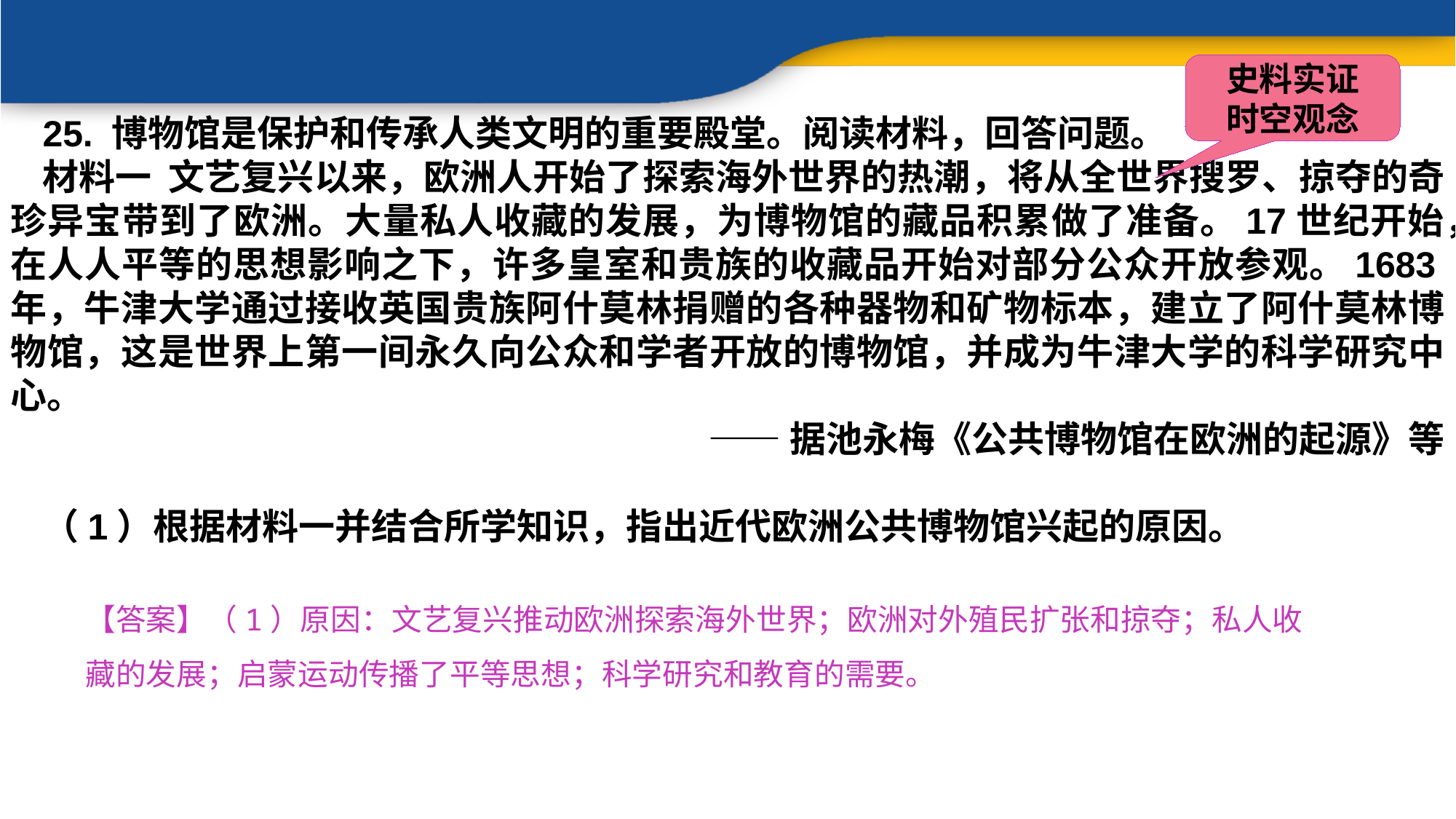

史料实证
时空观念
25. 博物馆是保护和传承人类文明的重要殿堂。阅读材料，回答问题。
材料一  文艺复兴以来，欧洲人开始了探索海外世界的热潮，将从全世界搜罗、掠夺的奇珍异宝带到了欧洲。大量私人收藏的发展，为博物馆的藏品积累做了准备。17世纪开始，在人人平等的思想影响之下，许多皇室和贵族的收藏品开始对部分公众开放参观。1683年，牛津大学通过接收英国贵族阿什莫林捐赠的各种器物和矿物标本，建立了阿什莫林博物馆，这是世界上第一间永久向公众和学者开放的博物馆，并成为牛津大学的科学研究中心。
——据池永梅《公共博物馆在欧洲的起源》等

（1）根据材料一并结合所学知识，指出近代欧洲公共博物馆兴起的原因。
【答案】（1）原因：文艺复兴推动欧洲探索海外世界；欧洲对外殖民扩张和掠夺；私人收藏的发展；启蒙运动传播了平等思想；科学研究和教育的需要。